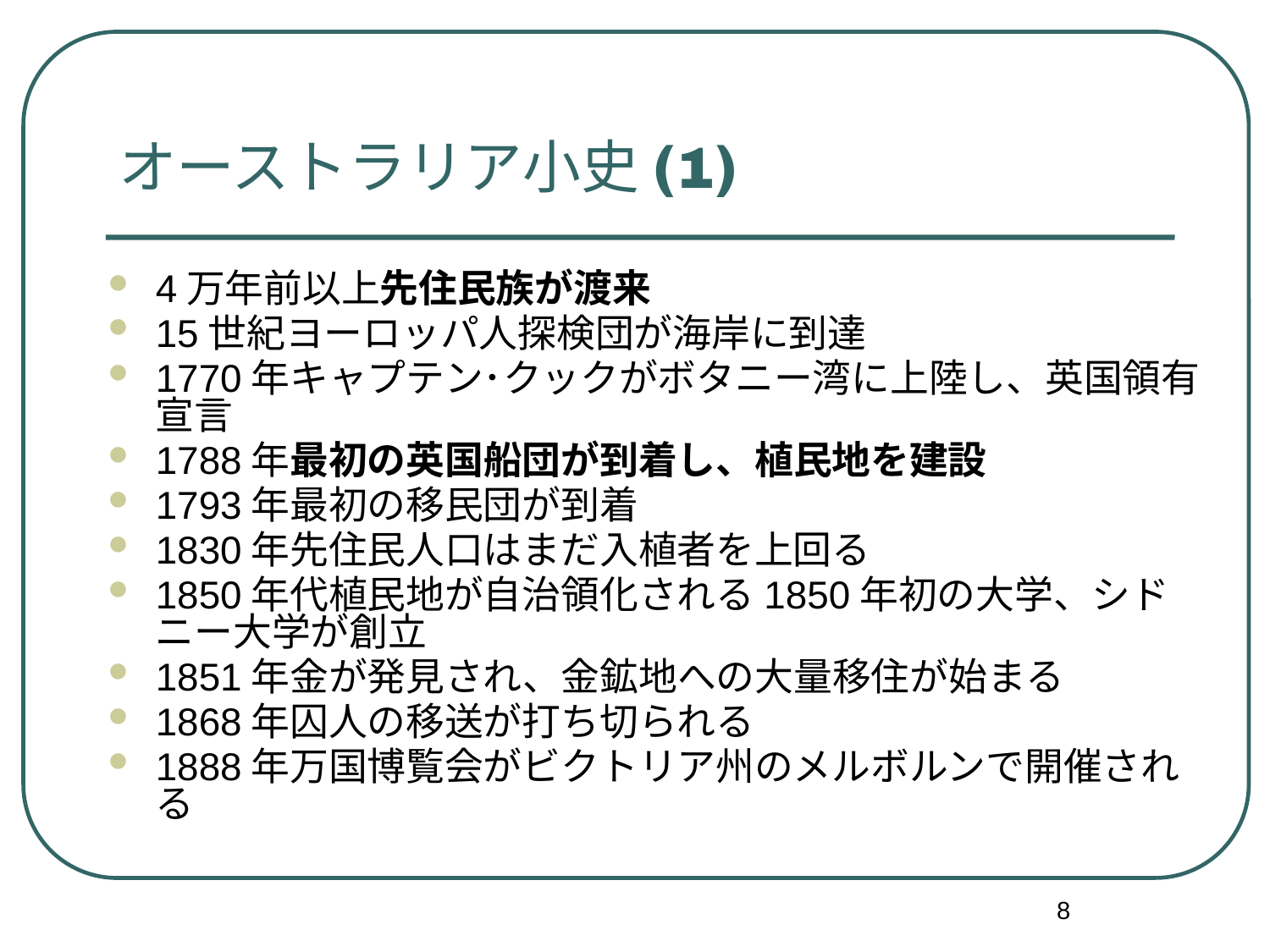

# オーストラリア小史(1)
4万年前以上先住民族が渡来
15世紀ヨーロッパ人探検団が海岸に到達
1770年キャプテン･クックがボタニー湾に上陸し、英国領有宣言
1788年最初の英国船団が到着し、植民地を建設
1793年最初の移民団が到着
1830年先住民人口はまだ入植者を上回る
1850年代植民地が自治領化される1850年初の大学、シドニー大学が創立
1851年金が発見され、金鉱地への大量移住が始まる
1868年囚人の移送が打ち切られる
1888年万国博覧会がビクトリア州のメルボルンで開催される
8